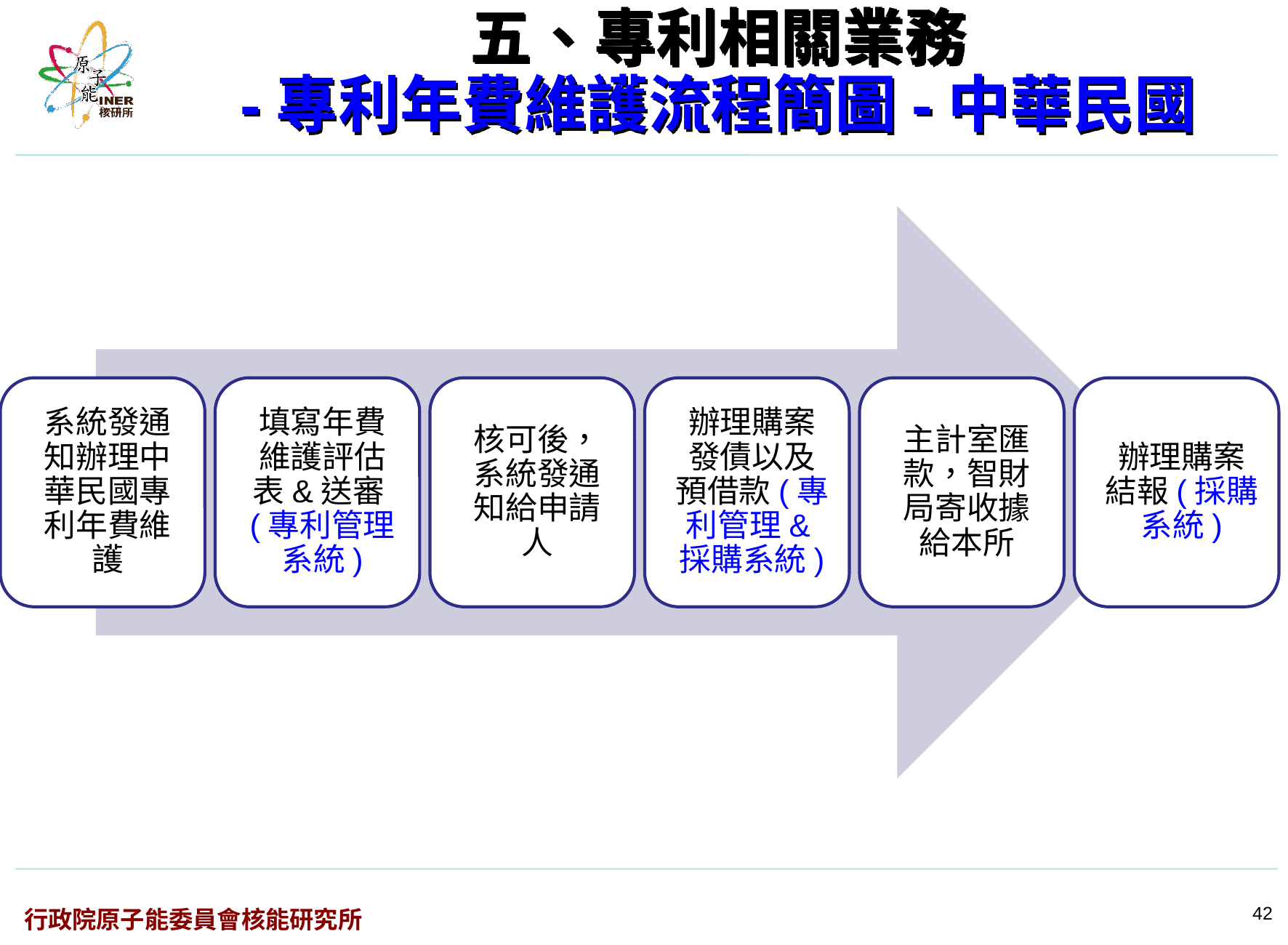

# 五、專利相關業務 -專利年費維護流程簡圖-中華民國
系統發通知辦理中華民國專利年費維護
填寫年費維護評估表&送審(專利管理系統)
核可後，系統發通知給申請人
辦理購案發債以及預借款(專利管理&採購系統)
主計室匯款，智財局寄收據給本所
辦理購案結報(採購系統)